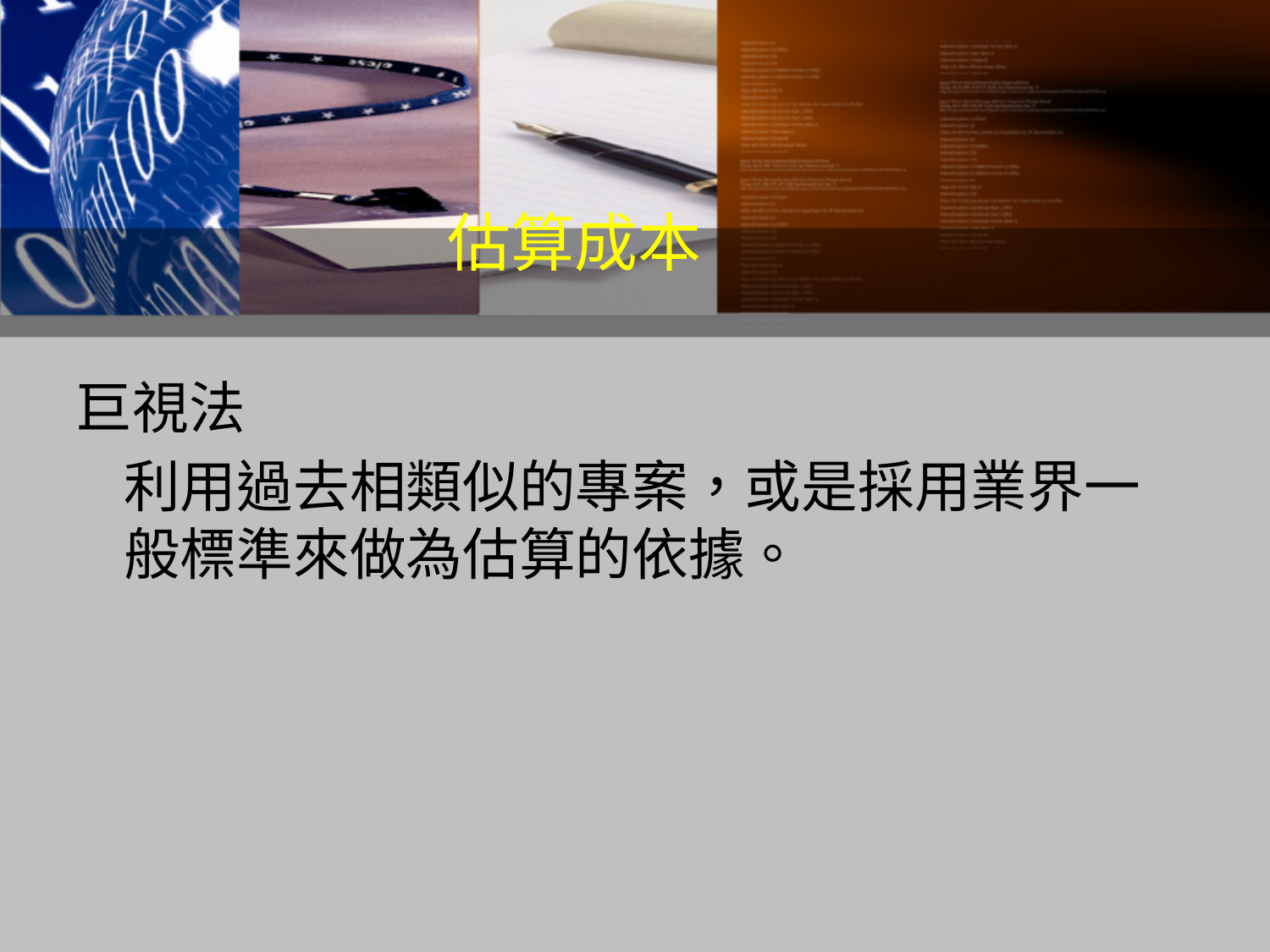

估算成本
巨視法
	利用過去相類似的專案，或是採用業界一般標準來做為估算的依據。